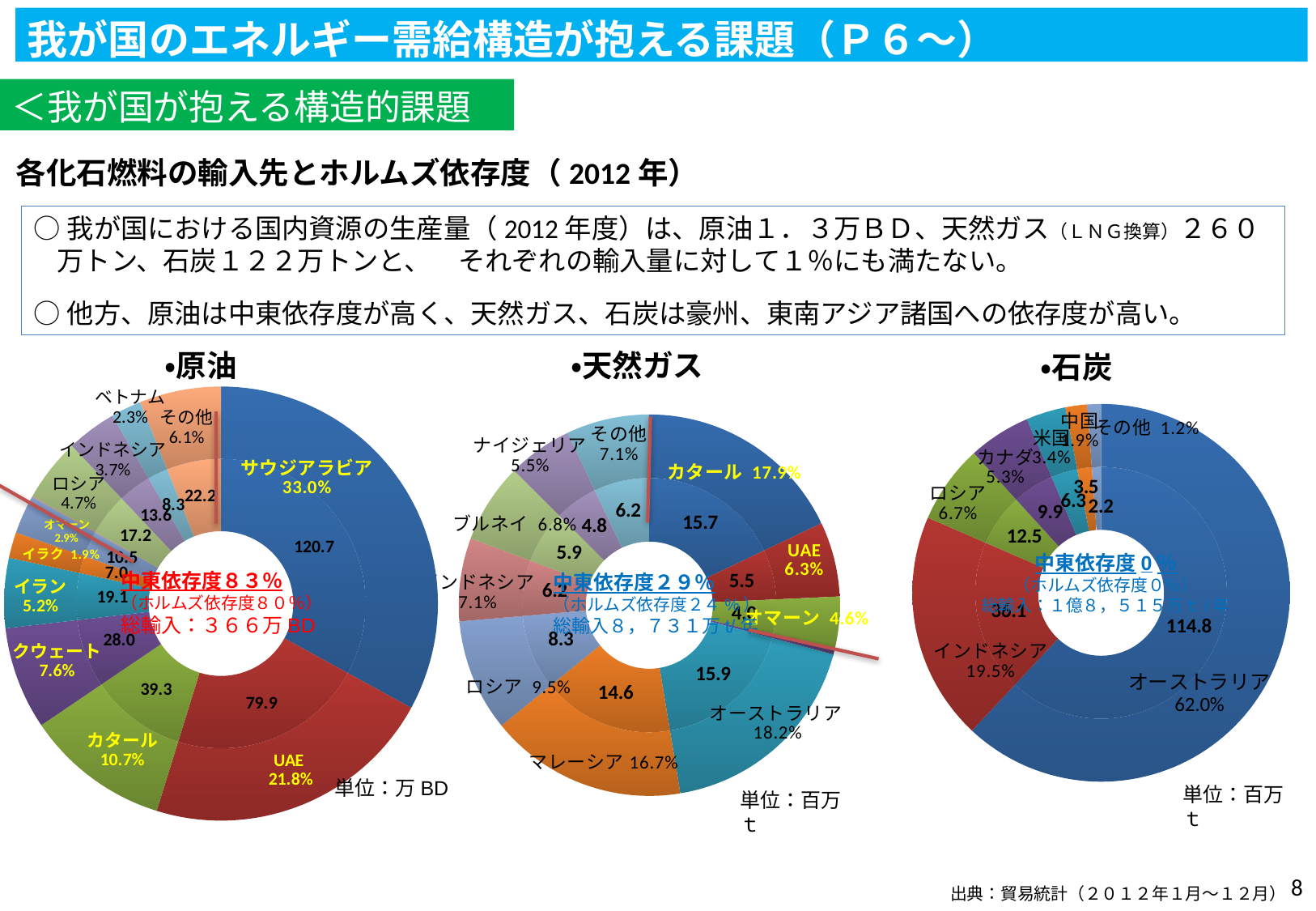

我が国のエネルギー需給構造が抱える課題（Ｐ６～）
＜我が国が抱える構造的課題＞
各化石燃料の輸入先とホルムズ依存度（2012年）
○我が国における国内資源の生産量（2012年度）は、原油１．３万ＢＤ、天然ガス（ＬＮＧ換算）２６０万トン、石炭１２２万トンと、　それぞれの輸入量に対して１％にも満たない。

○他方、原油は中東依存度が高く、天然ガス、石炭は豪州、東南アジア諸国への依存度が高い。
・原油
・天然ガス
・石炭

### Chart

| Category |  |  |
|---|---|---|
| オーストラリア | 114.763887 | 0.6198398105380876 |
| インドネシア | 36.147541 | 0.19523288684756515 |
| ロシア | 12.472138 | 0.06736202351637743 |
| カナダ | 9.870556 | 0.05331087784562041 |
| 米国 | 6.276641 | 0.03390014115028705 |
| 中国 | 3.451509 | 0.01864160181878908 |
| その他 | 2.168609 | 0.011712658283273305 |

### Chart

| Category | 数量(万bd） | 数量シェア |
|---|---|---|
| サウジアラビア | 120.72308665027322 | 0.3297419203370334 |
| アラブ首長国連邦 | 79.86292871311474 | 0.2181368635304229 |
| カタール | 39.34208534153005 | 0.10745860738435828 |
| クウェート | 27.96908134699454 | 0.07639448964834604 |
| イラン | 19.10378864480874 | 0.05217991130147923 |
| イラク | 7.013788237704918 | 0.019157396207388 |
| オマーン | 10.51654831420765 | 0.028724802626111233 |
| イエメン | 0.2266531038251366 | 0.000619078187771638 |
| ロシア | 17.2268749863388 | 0.047053326724963304 |
| インドネシア | 13.585566489071038 | 0.03710749043345964 |
| ベトナム | 8.31248763114754 | 0.022704651697755648 |
| その他 | 22.230968696721312 | 0.06072146192091065 |

### Chart

| Category |  |  |
|---|---|---|
| カタール | 15.65854 | 0.17933537450372525 |
| UAE | 5.536674 | 0.06341086112083492 |
| オマーン | 3.975651 | 0.04553265253217157 |
| イエメン | 0.297219 | 0.0034040134440773352 |
| マレーシア | 15.914606 | 0.18226806759054373 |
| オーストラリア | 14.608768 | 0.16731246210170536 |
| インドネシア | 8.306162 | 0.09512947394575814 |
| ロシア | 6.164183 | 0.07059764619271636 |
| ブルネイ | 5.906043 | 0.06764119983345222 |
| ナイジェリア | 4.782703 | 0.05477572197951343 |
| その他 | 6.163735999999999 | 0.07059252675550168 |
中東依存度0％
（ホルムズ依存度０％）
総輸入：１億８，５１５万ｔ/年
中東依存度８３％
（ホルムズ依存度８０％）
総輸入：３６６万BD
中東依存度２９％
（ホルムズ依存度２４%）
総輸入８，７３１万t/年
単位：万BD
単位：百万ｔ
単位：百万ｔ
8
出典：貿易統計（２０１２年１月～１２月）